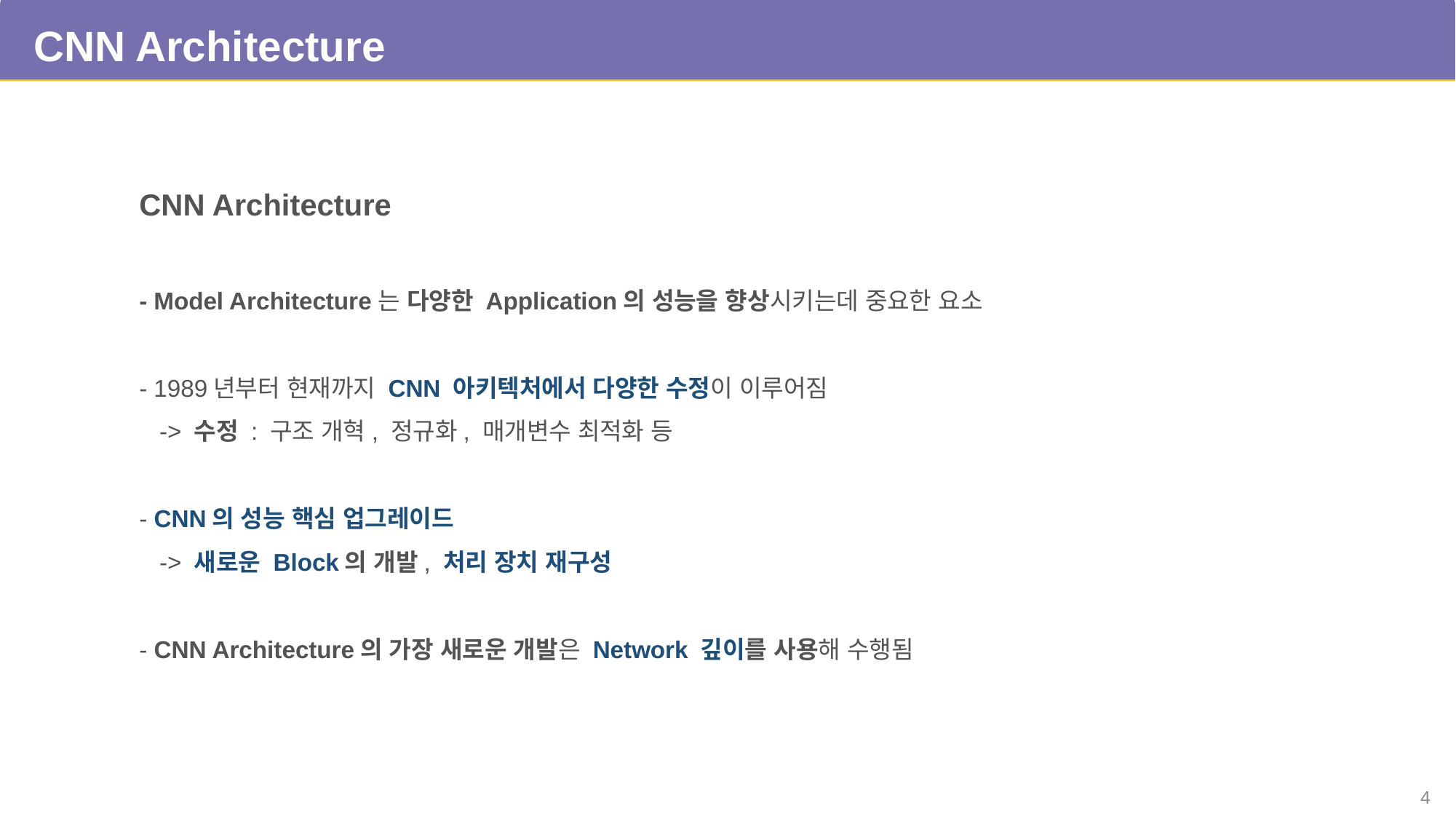

CNN Architecture

CNN Architecture

- Model Architecture는 다양한 Application의 성능을 향상시키는데 중요한 요소

- 1989년부터 현재까지 CNN 아키텍처에서 다양한 수정이 이루어짐
   -> 수정 : 구조 개혁, 정규화, 매개변수 최적화 등

- CNN의 성능 핵심 업그레이드
   -> 새로운 Block의 개발, 처리 장치 재구성

- CNN Architecture의 가장 새로운 개발은 Network 깊이를 사용해 수행됨
4